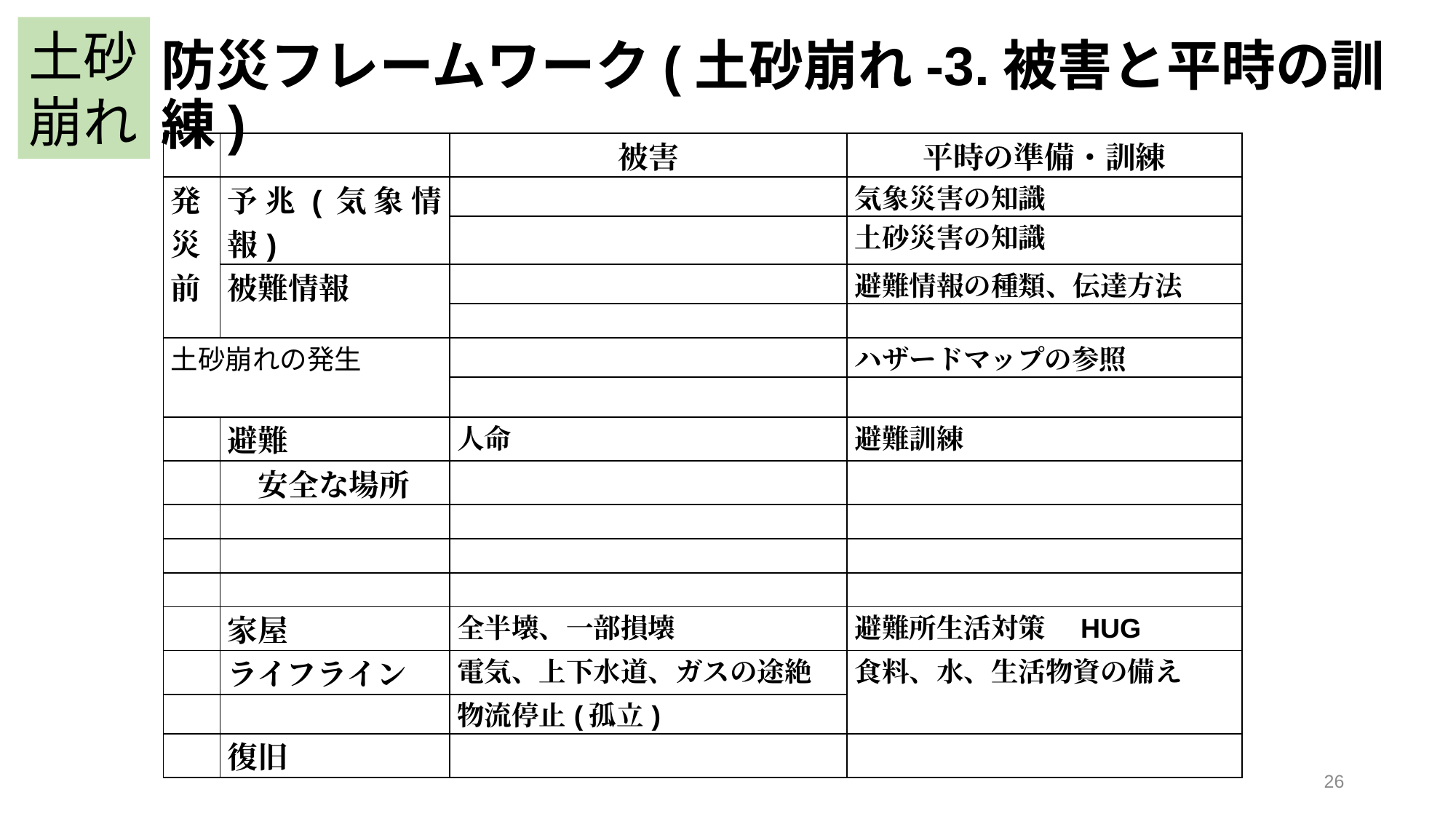

土砂崩れ
防災フレームワーク(土砂崩れ-3.被害と平時の訓練)
|  |  | 被害 | 平時の準備・訓練 |
| --- | --- | --- | --- |
| 発災前 | 予兆(気象情報) |  | 気象災害の知識 |
|  |  |  | 土砂災害の知識 |
|  | 被難情報 |  | 避難情報の種類、伝達方法 |
|  |  |  |  |
| 土砂崩れの発生 |  |  | ハザードマップの参照 |
|  |  |  |  |
|  | 避難 | 人命 | 避難訓練 |
|  | 安全な場所 |  |  |
|  |  |  |  |
|  |  |  |  |
|  |  |  |  |
|  | 家屋 | 全半壊、一部損壊 | 避難所生活対策　HUG |
|  | ライフライン | 電気、上下水道、ガスの途絶 | 食料、水、生活物資の備え |
|  |  | 物流停止(孤立) |  |
|  | 復旧 |  |  |
26